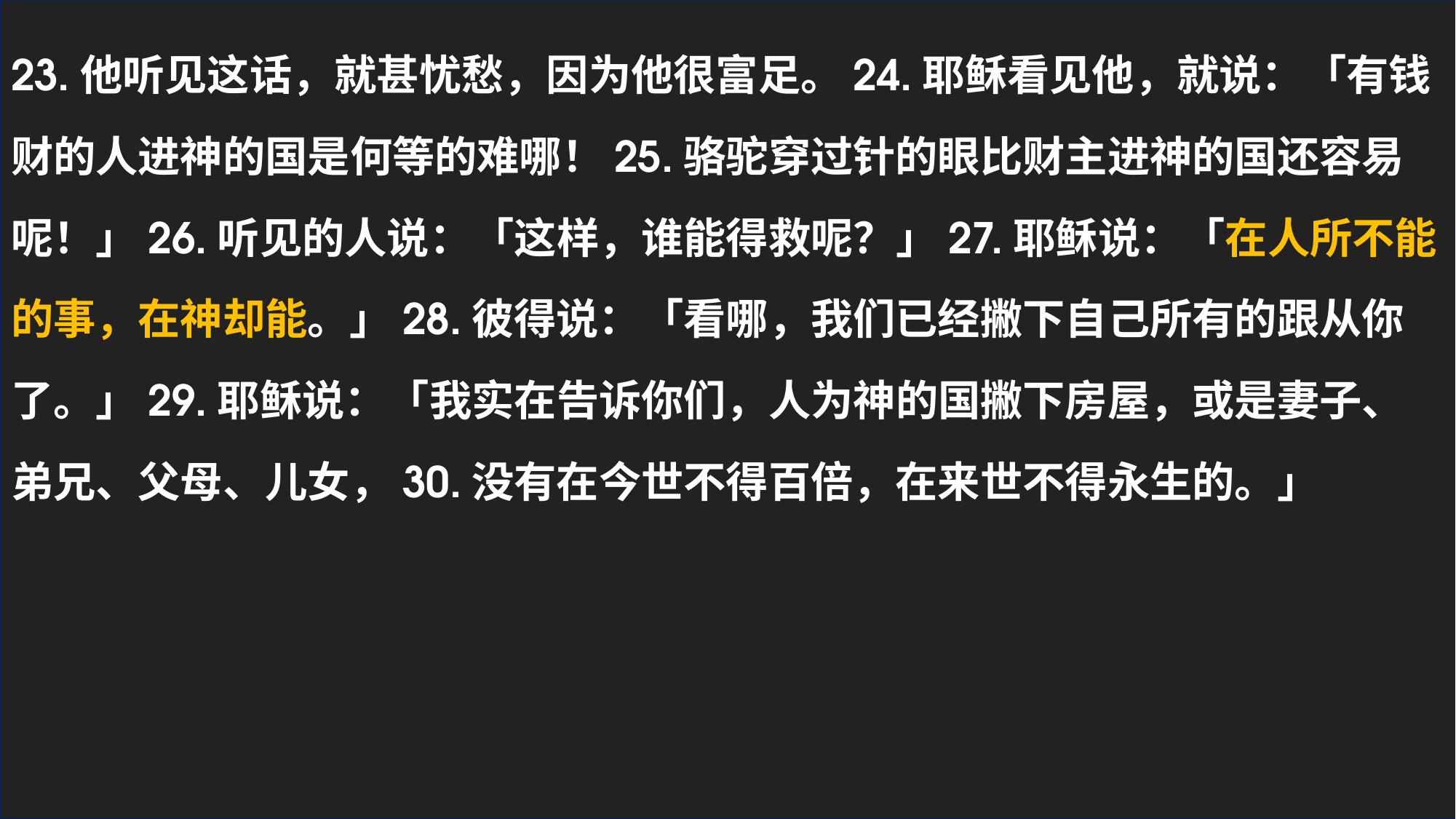

23.他听见这话，就甚忧愁，因为他很富足。24.耶稣看见他，就说：「有钱财的人进神的国是何等的难哪！25.骆驼穿过针的眼比财主进神的国还容易呢！」26.听见的人说：「这样，谁能得救呢？」27.耶稣说：「在人所不能的事，在神却能。」28.彼得说：「看哪，我们已经撇下自己所有的跟从你了。」29.耶稣说：「我实在告诉你们，人为神的国撇下房屋，或是妻子、弟兄、父母、儿女，30.没有在今世不得百倍，在来世不得永生的。」